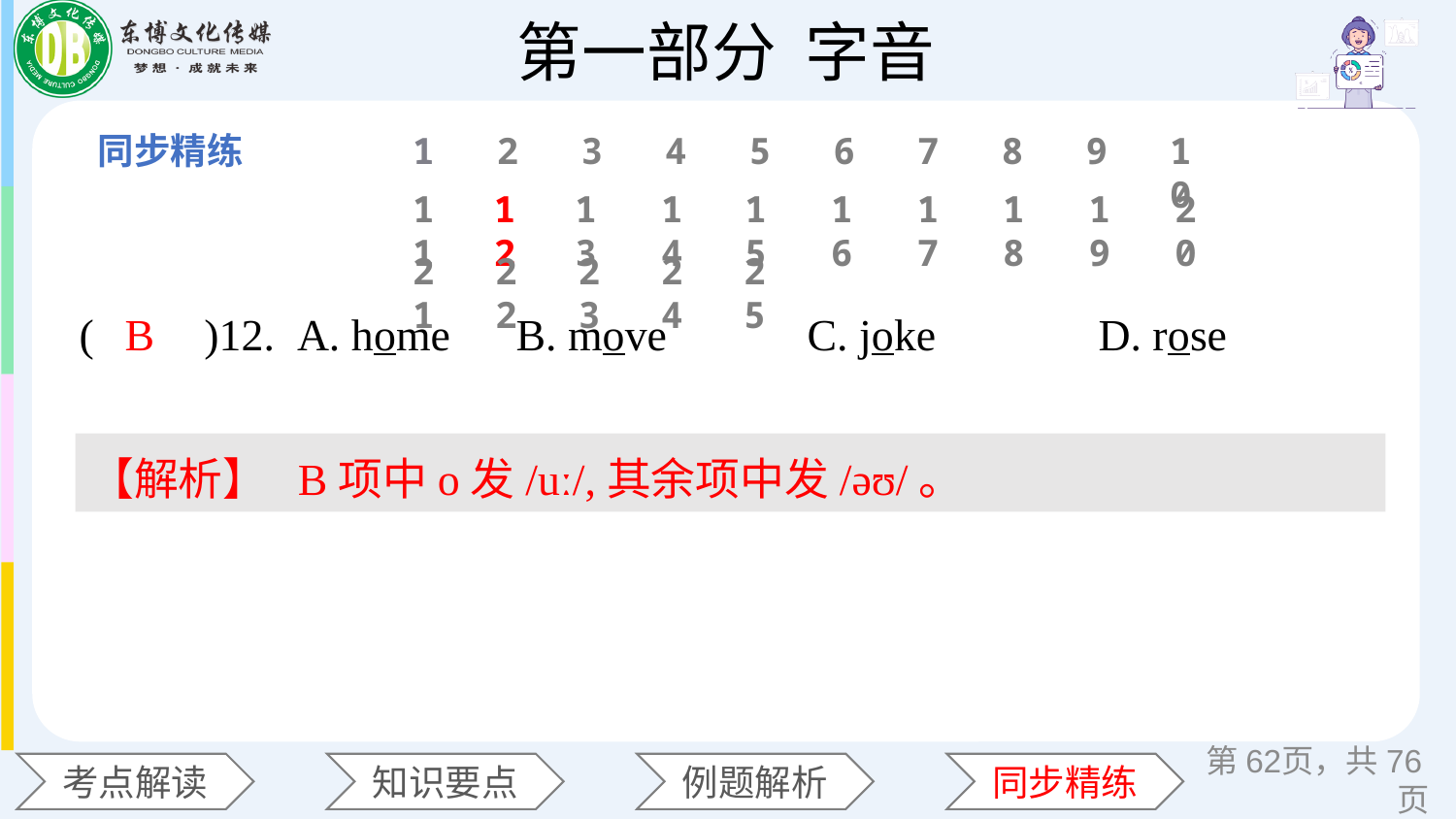

1
2
3
4
5
6
7
8
9
10
11
12
13
14
15
16
17
18
19
20
21
22
23
24
25

(　　)12.  A. home    	B. move    	C. joke    	D. rose
B
【解析】  B项中o发/uː/,其余项中发/əʊ/。
第62页，共76页